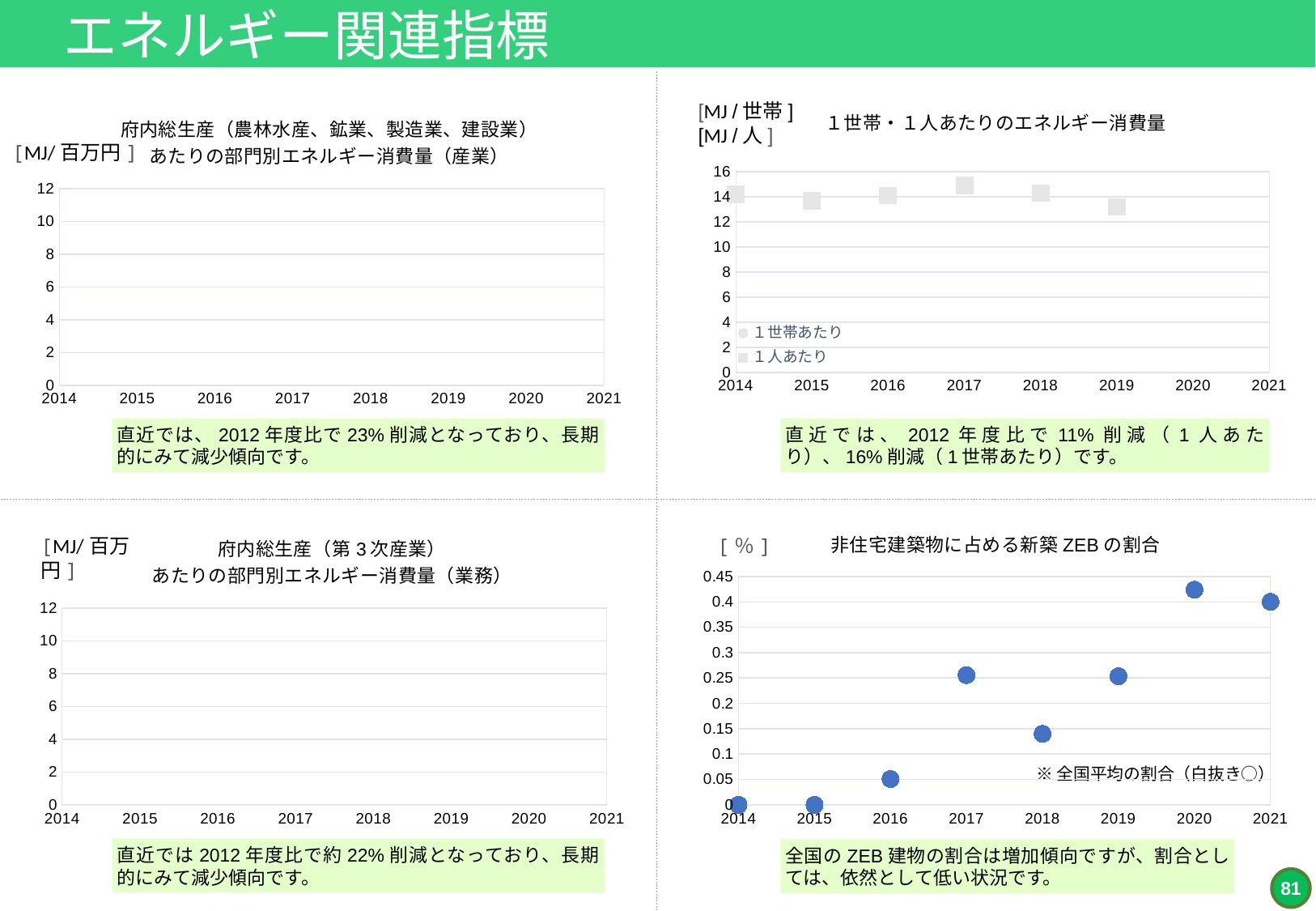

エネルギー関連指標

### Chart: １世帯・１人あたりのエネルギー消費量

| Category |  |  |
|---|---|---|
[MJ /世帯]
[MJ /人]

### Chart: 府内総生産（農林水産、鉱業、製造業、建設業）
あたりの部門別エネルギー消費量（産業）

| Category | 府内総生産（農林水産、鉱業、製造業、建設業）あたりの部門別エネルギー消費量（産業） |
|---|---|
[MJ/百万円]
直近では、2012年度比で23%削減となっており、長期的にみて減少傾向です。
直近では、2012年度比で11%削減（1人あたり）、16%削減（1世帯あたり）です。

### Chart: 府内総生産（第3次産業）
あたりの部門別エネルギー消費量（業務）

| Category | 府内総生産（第3次産業）あたりの部門別エネルギー消費量（業務） |
|---|---|

### Chart:

| Category | 非住宅建築物に占める新築ZEBの割合 |
|---|---|
[MJ/百万円]
[％]
※全国平均の割合（白抜き○）
直近では2012年度比で約22%削減となっており、長期的にみて減少傾向です。
全国のZEB建物の割合は増加傾向ですが、割合としては、依然として低い状況です。
81